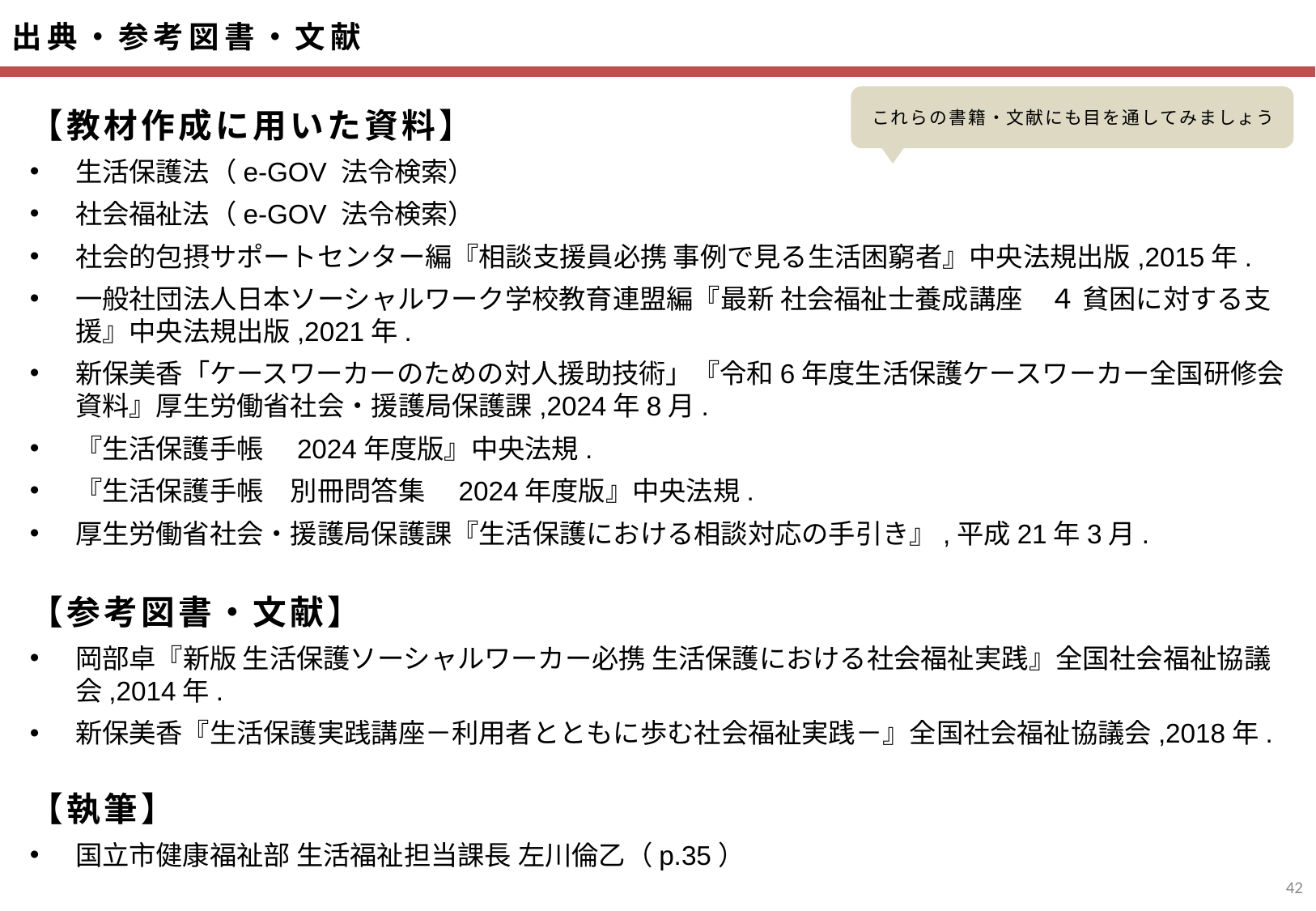

【教材作成に用いた資料】
生活保護法（e-GOV 法令検索）
社会福祉法（e-GOV 法令検索）
社会的包摂サポートセンター編『相談支援員必携 事例で見る生活困窮者』中央法規出版,2015年.
一般社団法人日本ソーシャルワーク学校教育連盟編『最新 社会福祉士養成講座　４ 貧困に対する支援』中央法規出版,2021年.
新保美香「ケースワーカーのための対人援助技術」『令和6年度生活保護ケースワーカー全国研修会資料』厚生労働省社会・援護局保護課,2024年8月.
『生活保護手帳　2024年度版』中央法規.
『生活保護手帳　別冊問答集　2024年度版』中央法規.
厚生労働省社会・援護局保護課『生活保護における相談対応の手引き』,平成21年3月.
【参考図書・文献】
岡部卓『新版 生活保護ソーシャルワーカー必携 生活保護における社会福祉実践』全国社会福祉協議会,2014年.
新保美香『生活保護実践講座－利用者とともに歩む社会福祉実践－』全国社会福祉協議会,2018年.
【執筆】
国立市健康福祉部 生活福祉担当課長 左川倫乙（p.35）
42